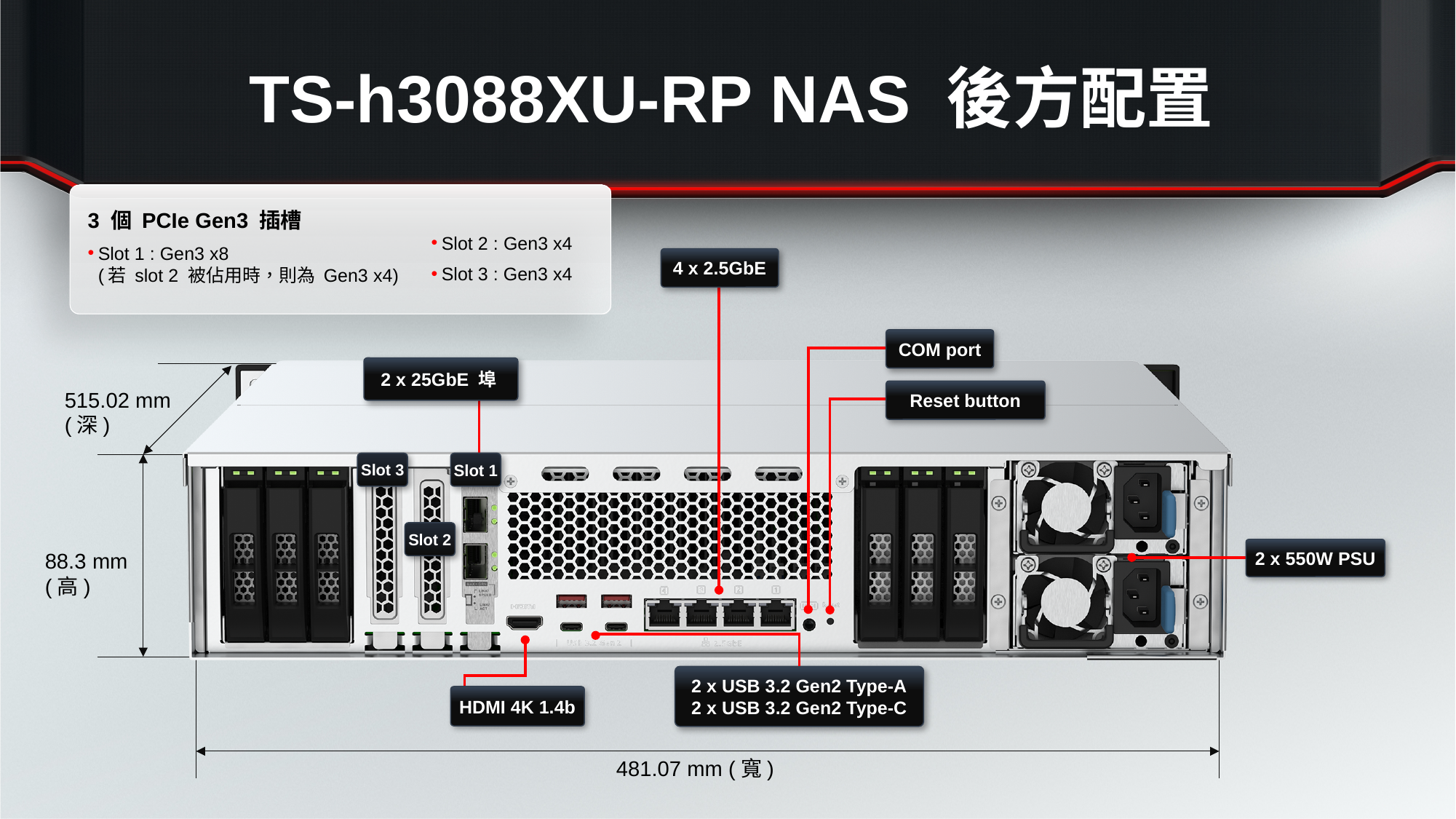

# TS-h3088XU-RP NAS 後方配置

3 個 PCIe Gen3 插槽
Slot 1 : Gen3 x8
(若 slot 2 被佔用時，則為 Gen3 x4)
Slot 2 : Gen3 x4
Slot 3 : Gen3 x4
4 x 2.5GbE
COM port
2 x 25GbE 埠
515.02 mm
(深)
Reset button
Slot 3
Slot 1
Slot 2
2 x 550W PSU
88.3 mm
(高)
2 x USB 3.2 Gen2 Type-A
2 x USB 3.2 Gen2 Type-C
HDMI 4K 1.4b
481.07 mm (寬)